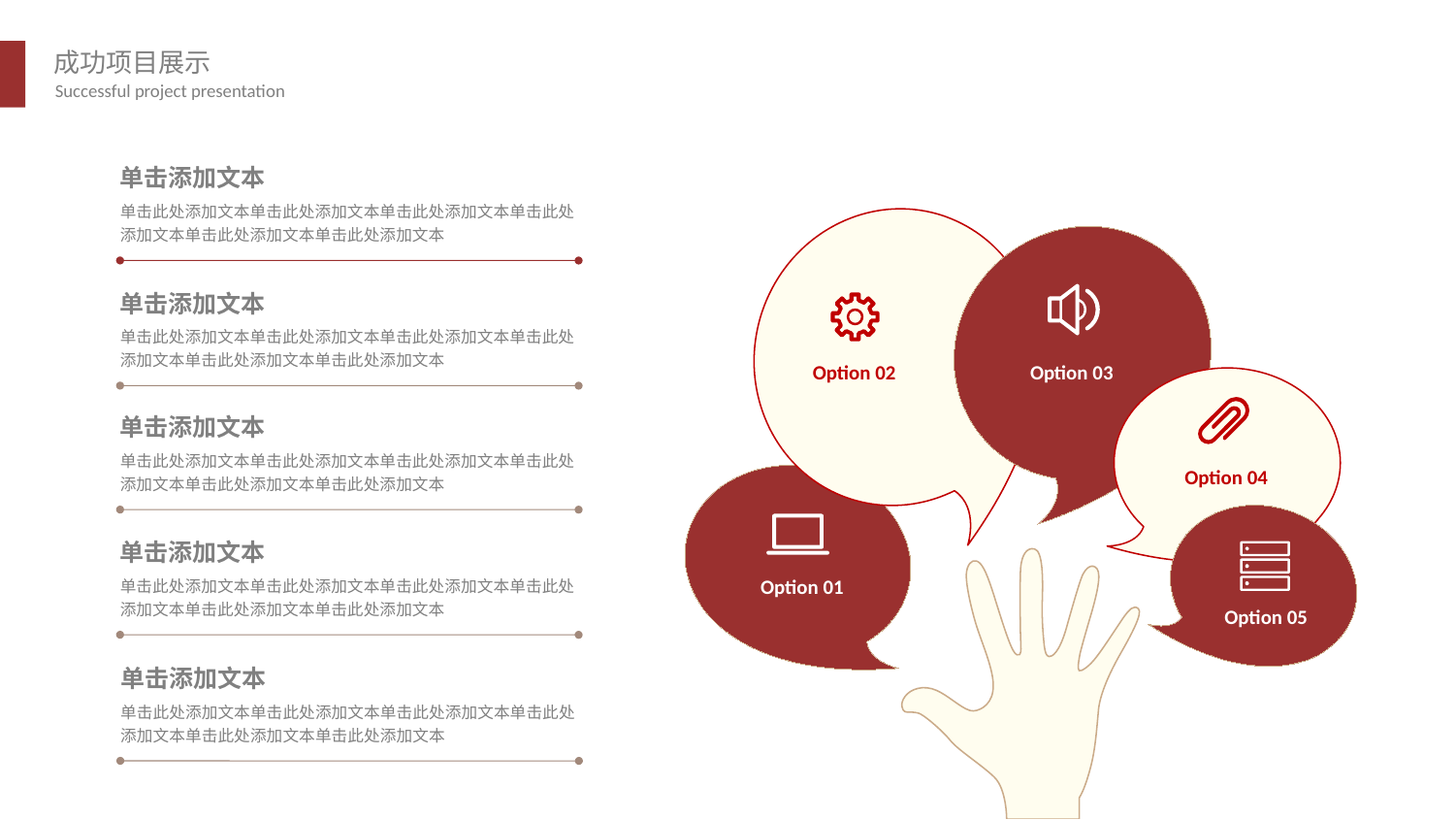

单击添加文本
单击此处添加文本单击此处添加文本单击此处添加文本单击此处添加文本单击此处添加文本单击此处添加文本

单击添加文本
单击此处添加文本单击此处添加文本单击此处添加文本单击此处添加文本单击此处添加文本单击此处添加文本

Option 02
Option 03

单击添加文本
单击此处添加文本单击此处添加文本单击此处添加文本单击此处添加文本单击此处添加文本单击此处添加文本

Option 04

单击添加文本
单击此处添加文本单击此处添加文本单击此处添加文本单击此处添加文本单击此处添加文本单击此处添加文本

Option 01
Option 05

单击添加文本
单击此处添加文本单击此处添加文本单击此处添加文本单击此处添加文本单击此处添加文本单击此处添加文本